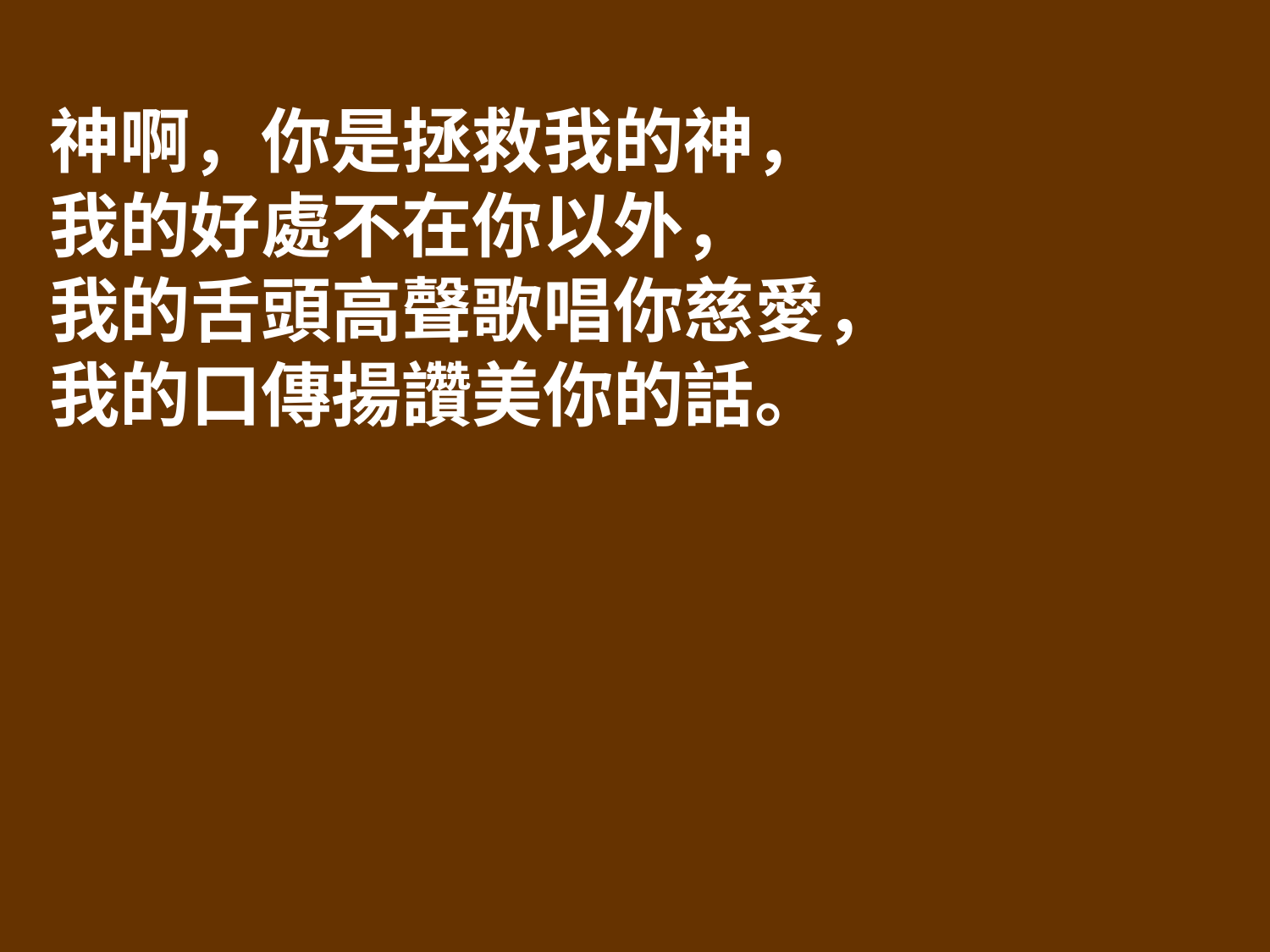

神啊，你是拯救我的神，
我的好處不在你以外，
我的舌頭高聲歌唱你慈愛，
我的口傳揚讚美你的話。